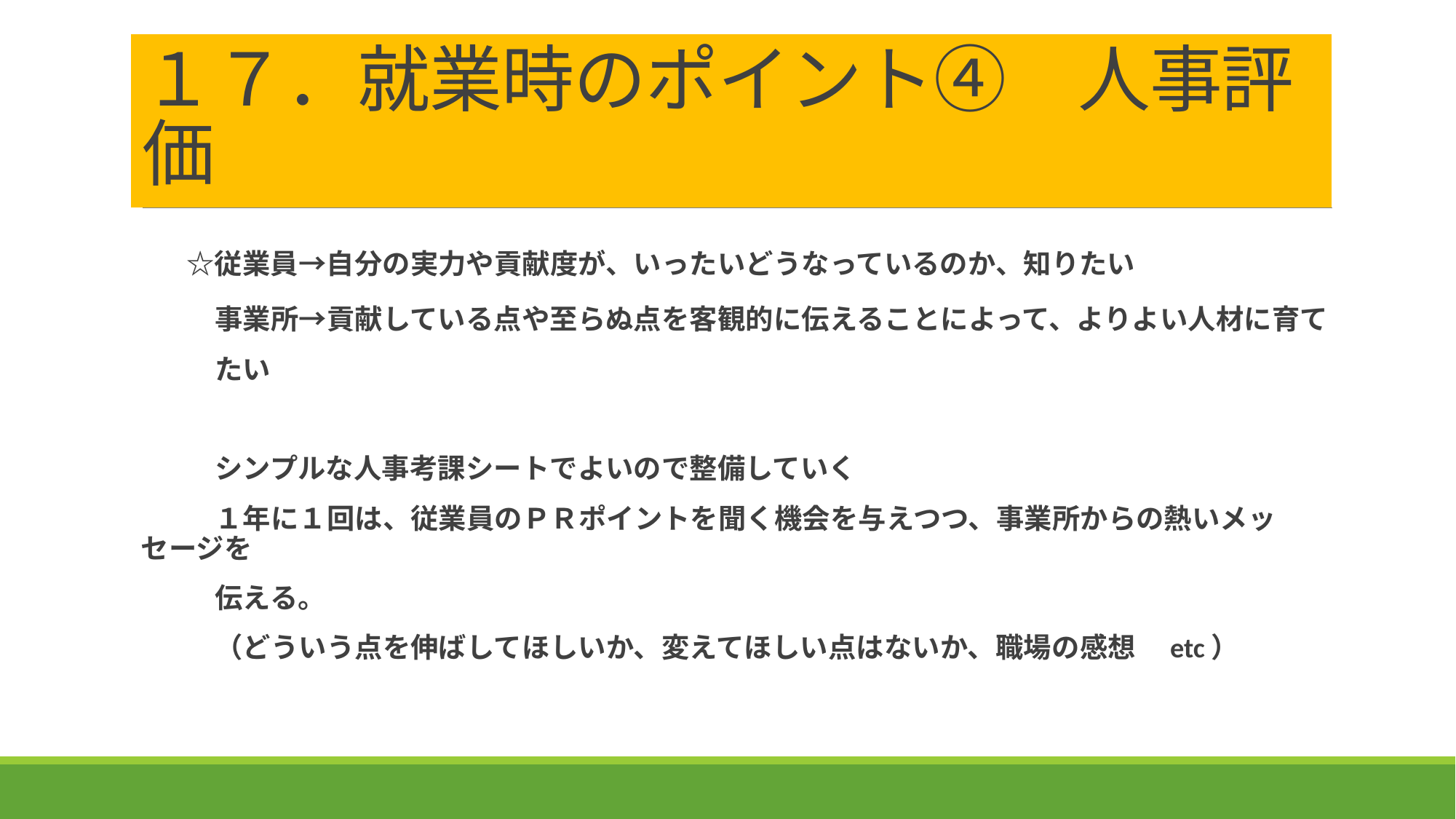

# １７．就業時のポイント④　人事評価
　☆従業員→自分の実力や貢献度が、いったいどうなっているのか、知りたい
　　　事業所→貢献している点や至らぬ点を客観的に伝えることによって、よりよい人材に育て
　　　たい

　　　シンプルな人事考課シートでよいので整備していく
　　　１年に１回は、従業員のＰＲポイントを聞く機会を与えつつ、事業所からの熱いメッセージを
　　　伝える。
　　　（どういう点を伸ばしてほしいか、変えてほしい点はないか、職場の感想　etc）